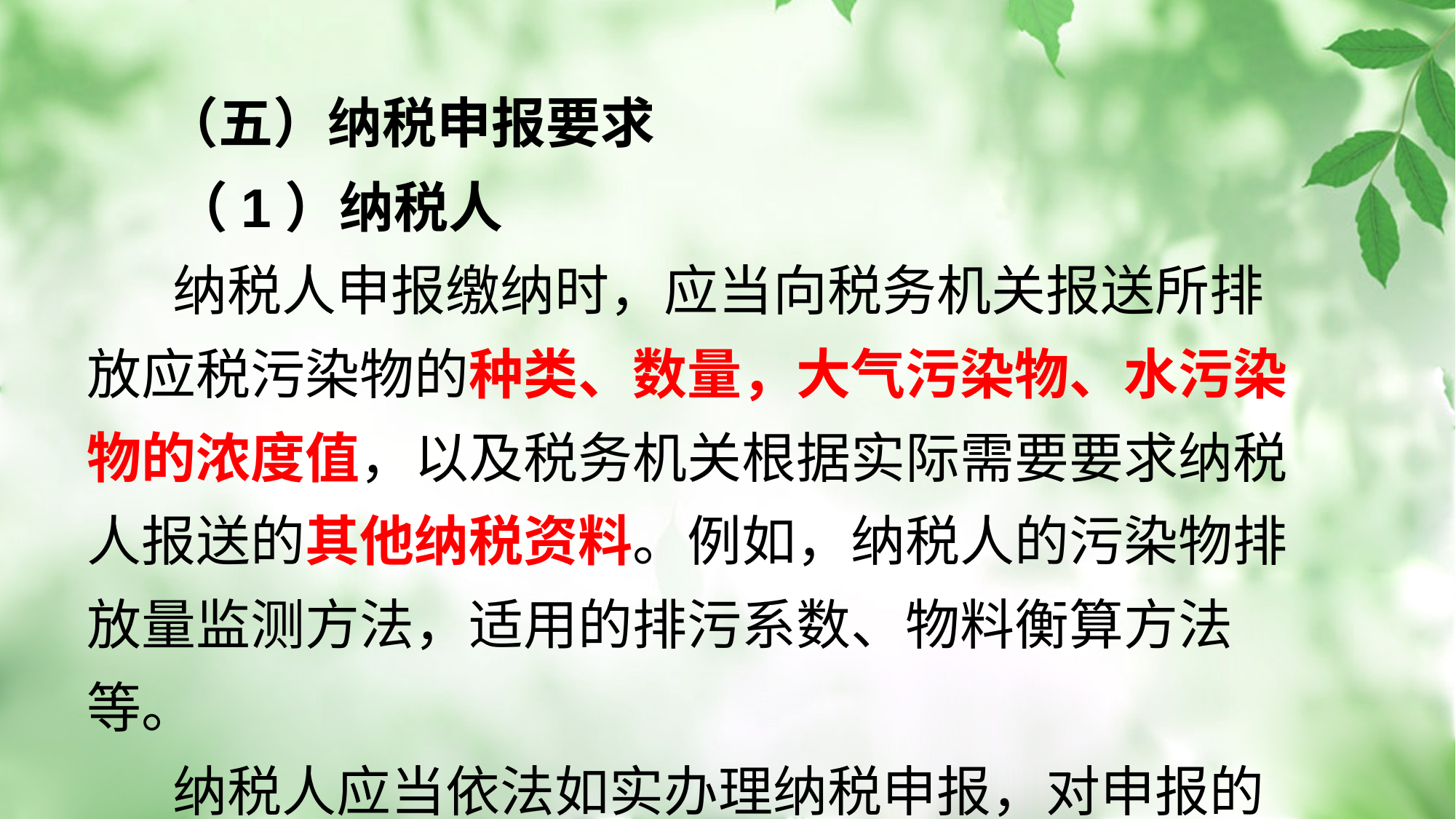

（五）纳税申报要求
  （1）纳税人
  纳税人申报缴纳时，应当向税务机关报送所排放应税污染物的种类、数量，大气污染物、水污染物的浓度值，以及税务机关根据实际需要要求纳税人报送的其他纳税资料。例如，纳税人的污染物排放量监测方法，适用的排污系数、物料衡算方法等。
  纳税人应当依法如实办理纳税申报，对申报的真实性和完整性承担责任。